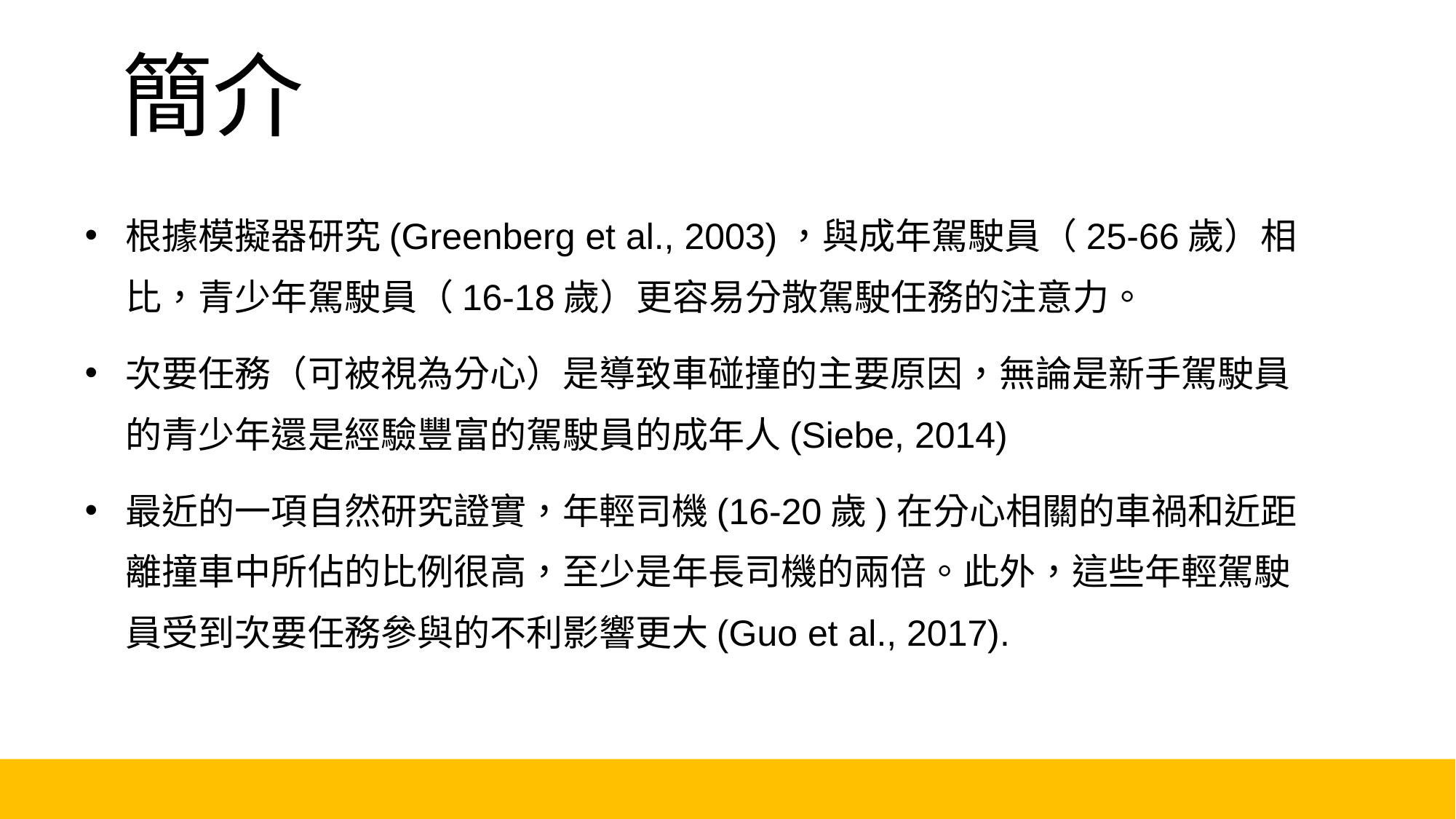

# 簡介
根據模擬器研究(Greenberg et al., 2003)，與成年駕駛員（25-66歲）相比，青少年駕駛員（16-18歲）更容易分散駕駛任務的注意力。
次要任務（可被視為分心）是導致車碰撞的主要原因，無論是新手駕駛員的青少年還是經驗豐富的駕駛員的成年人(Siebe, 2014)
最近的一項自然研究證實，年輕司機(16-20歲)在分心相關的車禍和近距離撞車中所佔的比例很高，至少是年長司機的兩倍。此外，這些年輕駕駛員受到次要任務參與的不利影響更大(Guo et al., 2017).

3